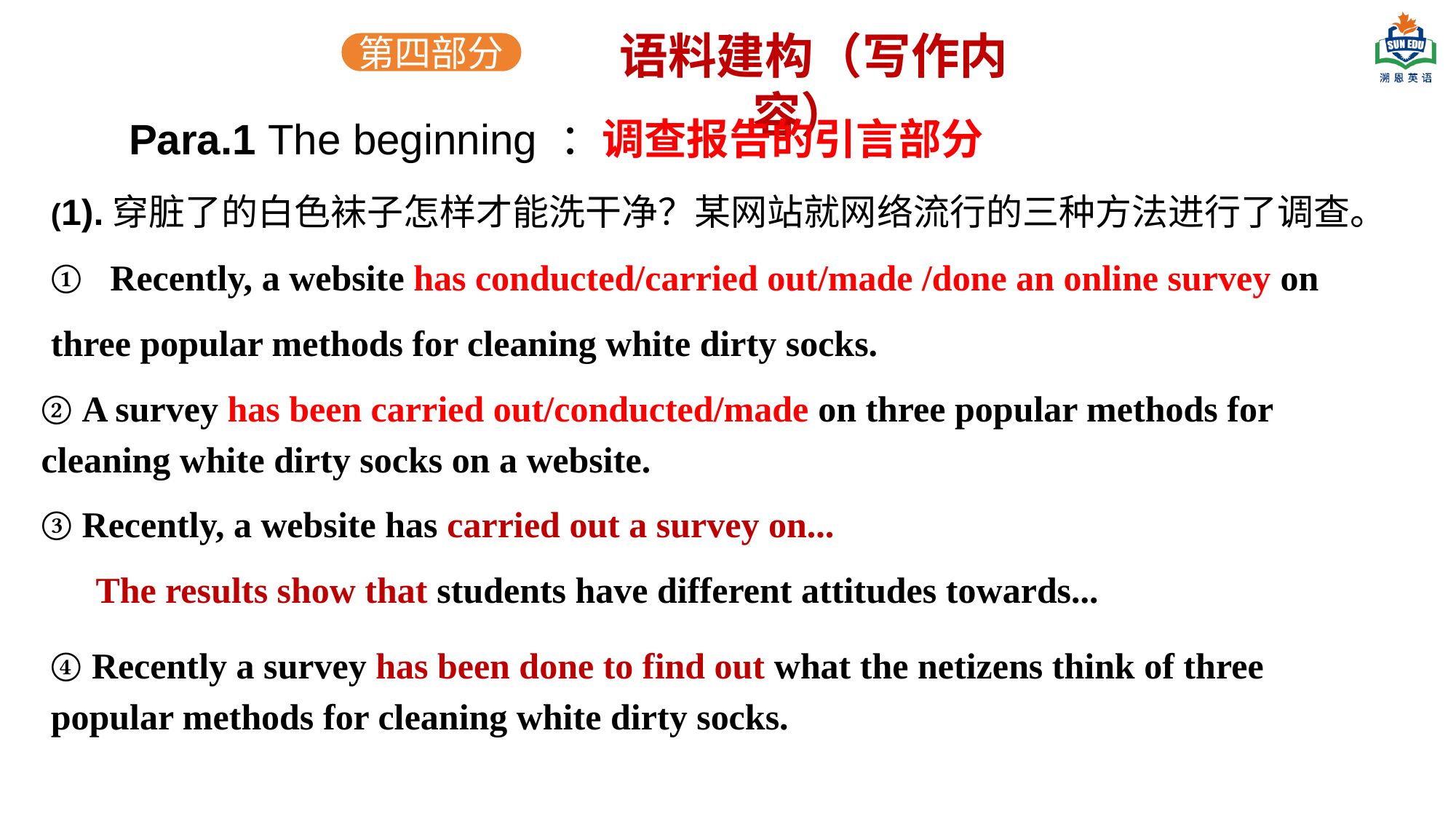

语料建构（写作内容）
第四部分
Para.1 The beginning ：调查报告的引言部分

(1).穿脏了的白色袜子怎样才能洗干净？某网站就网络流行的三种方法进行了调查。
①   Recently, a website has conducted/carried out/made /done an online survey on three popular methods for cleaning white dirty socks.

② A survey has been carried out/conducted/made on three popular methods for cleaning white dirty socks on a website.

③ Recently, a website has carried out a survey on...
      The results show that students have different attitudes towards...

④ Recently a survey has been done to find out what the netizens think of three popular methods for cleaning white dirty socks.